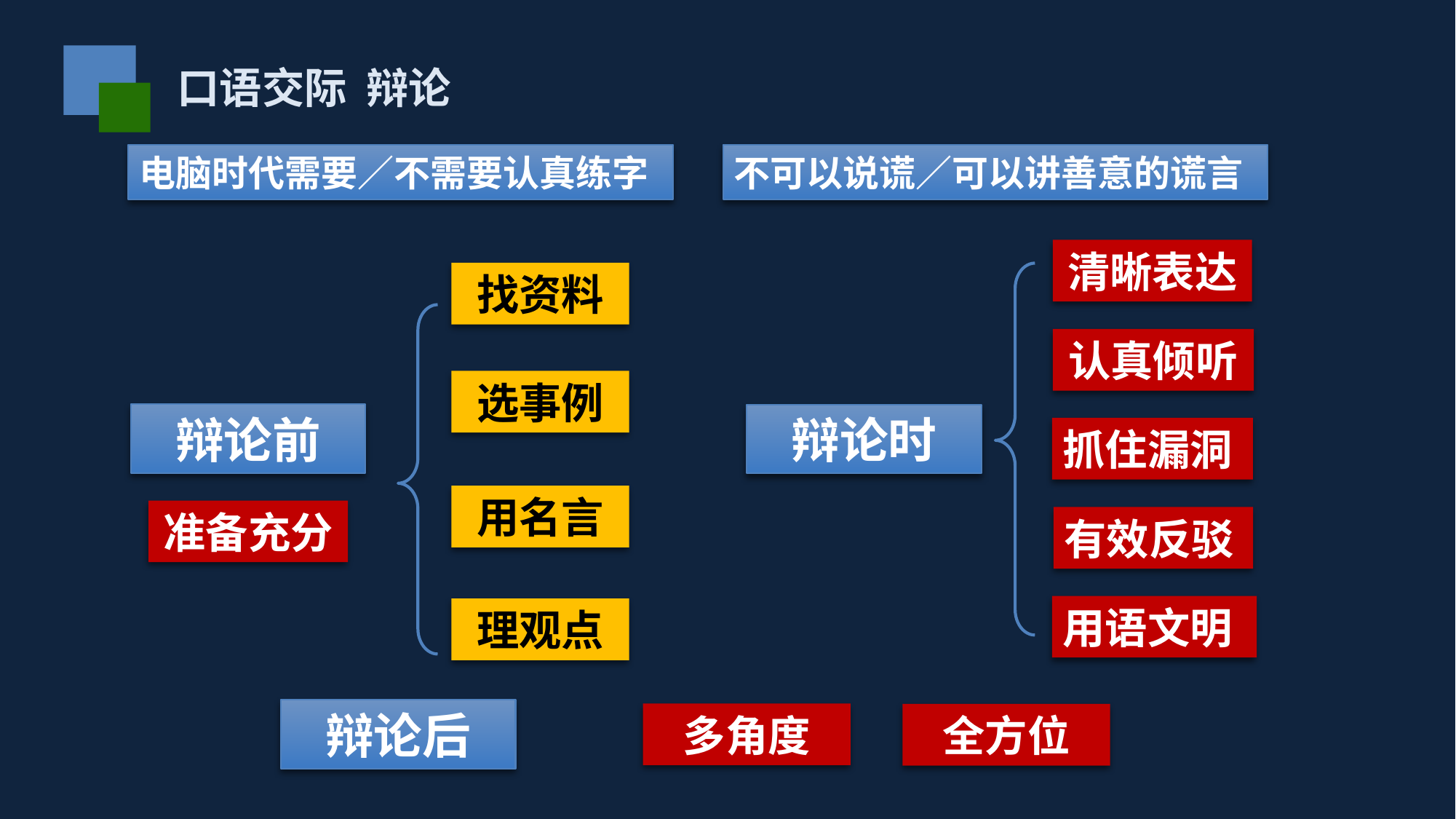

口语交际  辩论
电脑时代需要／不需要认真练字
不可以说谎／可以讲善意的谎言
清晰表达
找资料

认真倾听
选事例
辩论前
辩论时
抓住漏洞
用名言
准备充分
有效反驳
用语文明
理观点
辩论后
多角度
全方位